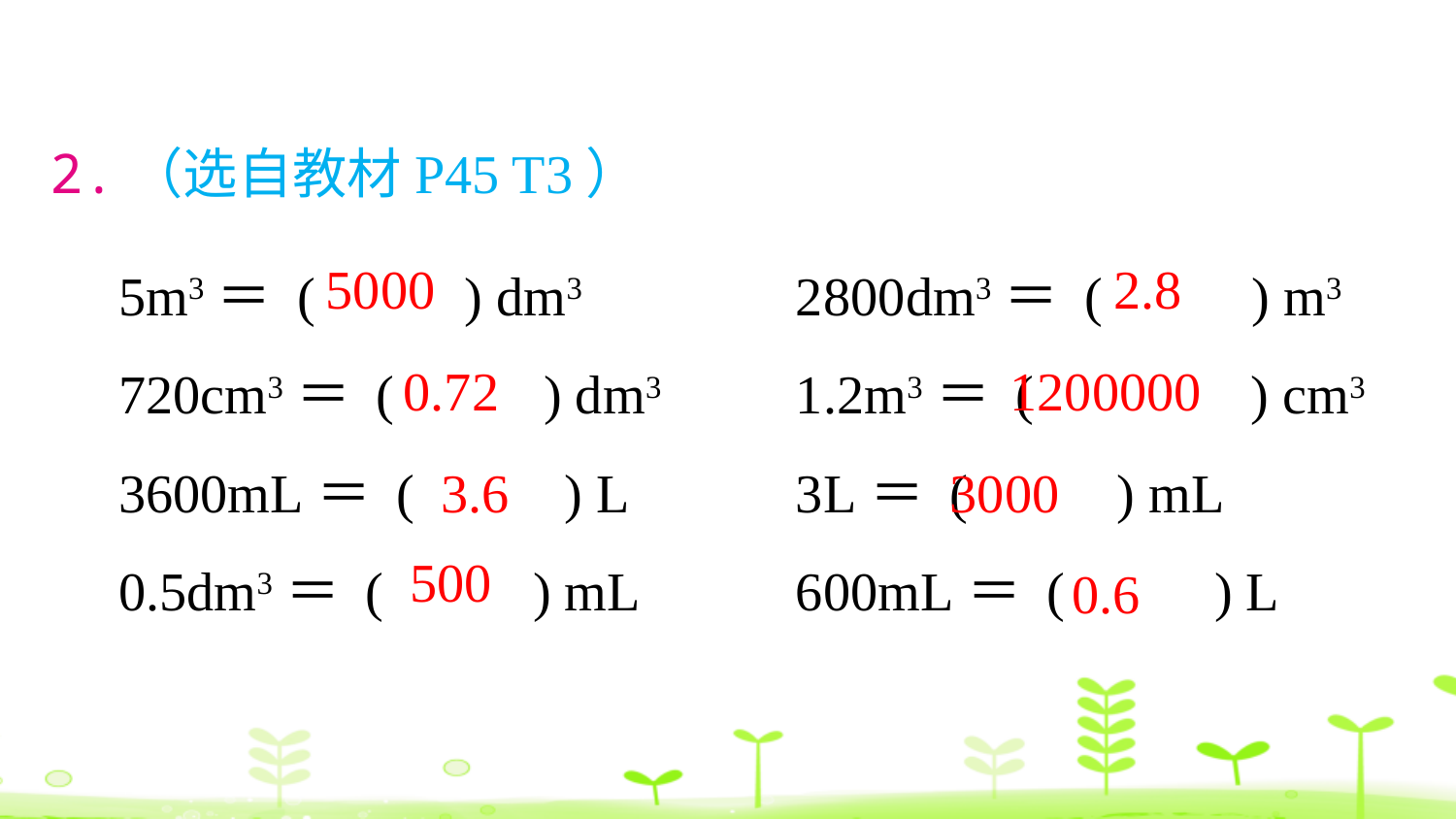

2.（选自教材P45 T3）
5m3＝ (           ) dm3	       2800dm3＝ (           ) m3
720cm3＝ (           ) dm3	       1.2m3＝ (                ) cm3
3600mL＝ (           ) L	       3L＝ (           ) mL
0.5dm3＝ (           ) mL	       600mL＝ (           ) L
5000
2.8
1200000
0.72
3.6
3000
500
0.6